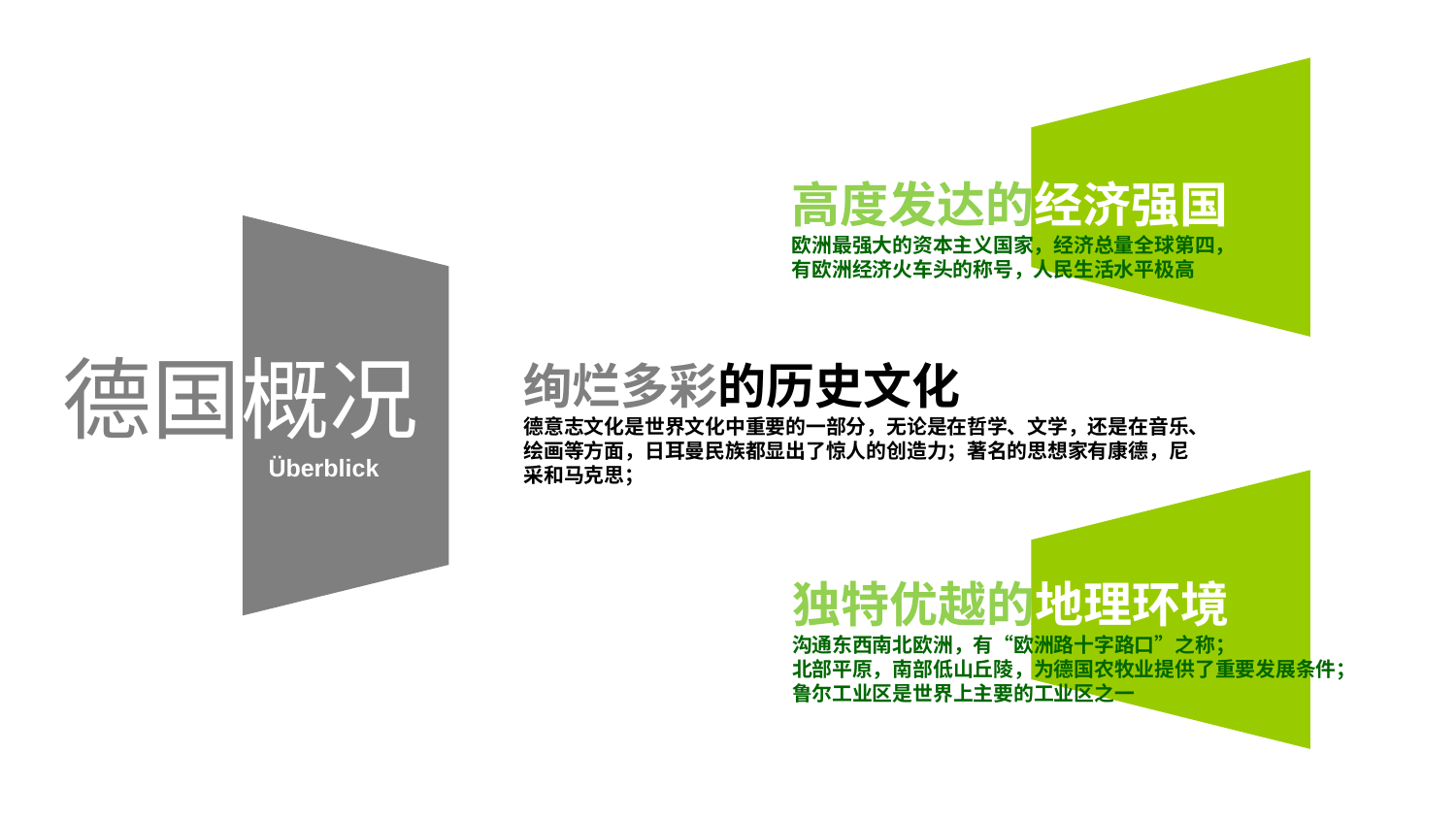

高度发达的经济强国
欧洲最强大的资本主义国家，经济总量全球第四，
有欧洲经济火车头的称号，人民生活水平极高

德国概况
绚烂多彩的历史文化
德意志文化是世界文化中重要的一部分，无论是在哲学、文学，还是在音乐、绘画等方面，日耳曼民族都显出了惊人的创造力；著名的思想家有康德，尼采和马克思；

Überblick

独特优越的地理环境
沟通东西南北欧洲，有“欧洲路十字路口”之称；
北部平原，南部低山丘陵，为德国农牧业提供了重要发展条件；
鲁尔工业区是世界上主要的工业区之一